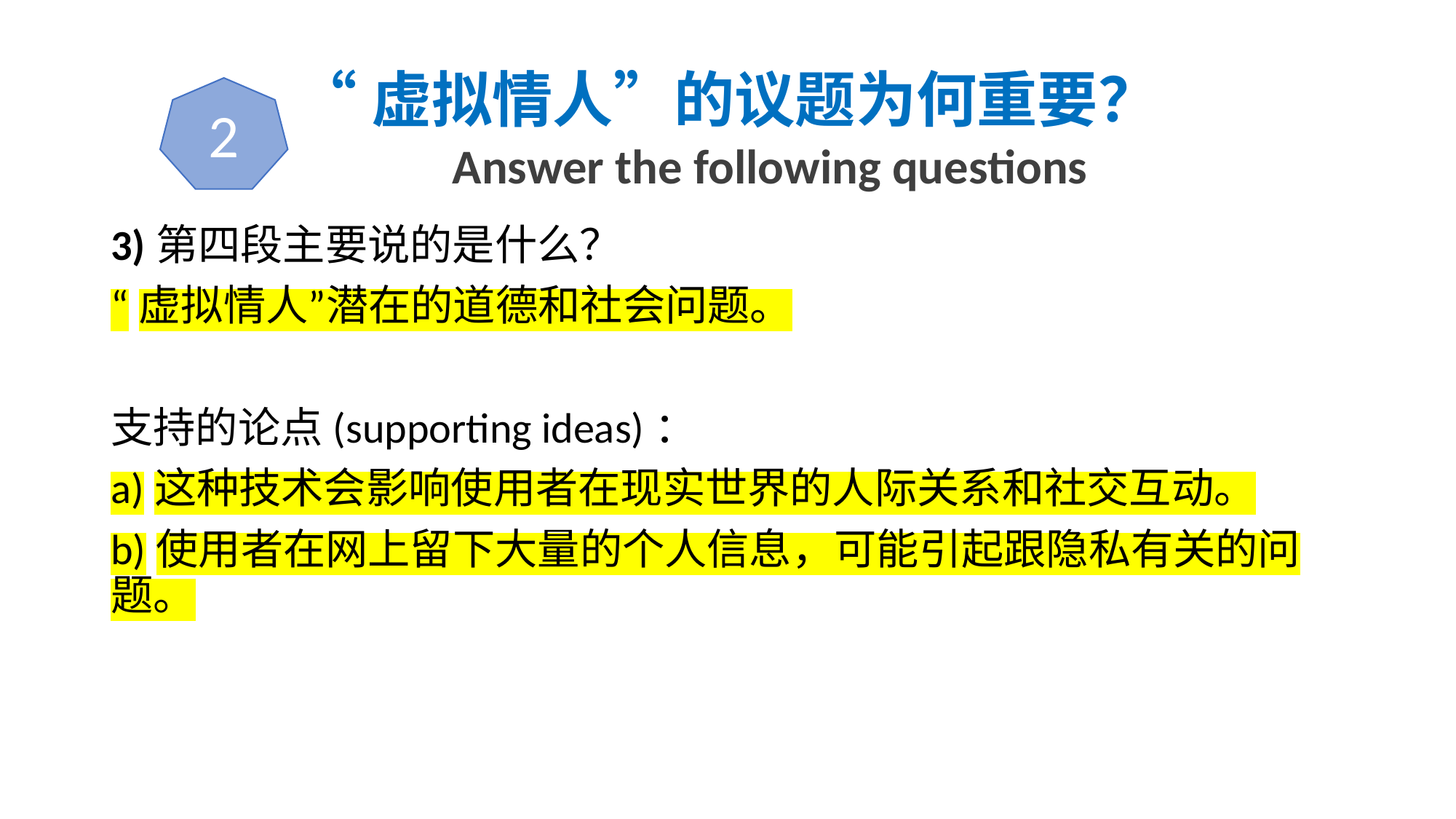

# “虚拟情人”的议题为何重要？ Answer the following questions
2
3)第四段主要说的是什么？
“虚拟情人”潜在的道德和社会问题。

支持的论点(supporting ideas)：
a)这种技术会影响使用者在现实世界的人际关系和社交互动。
b)使用者在网上留下大量的个人信息，可能引起跟隐私有关的问题。